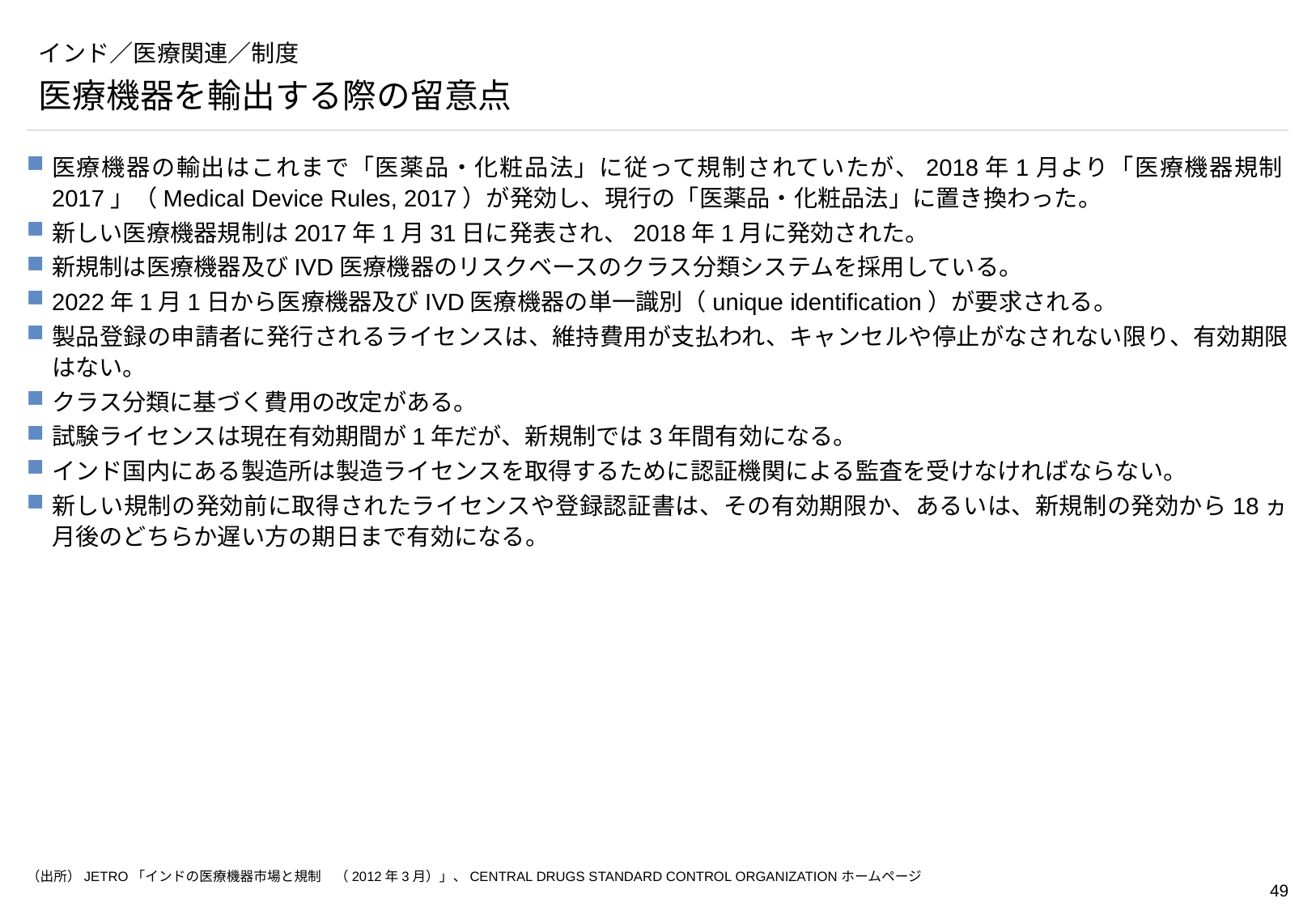

# インド／医療関連／制度
医療機器を輸出する際の留意点
医療機器の輸出はこれまで「医薬品・化粧品法」に従って規制されていたが、2018年1月より「医療機器規制2017」（Medical Device Rules, 2017）が発効し、現行の「医薬品・化粧品法」に置き換わった。
新しい医療機器規制は2017年1月31日に発表され、2018年1月に発効された。
新規制は医療機器及びIVD医療機器のリスクベースのクラス分類システムを採用している。
2022年1月1日から医療機器及びIVD医療機器の単一識別（unique identification）が要求される。
製品登録の申請者に発行されるライセンスは、維持費用が支払われ、キャンセルや停止がなされない限り、有効期限はない。
クラス分類に基づく費用の改定がある。
試験ライセンスは現在有効期間が1年だが、新規制では3年間有効になる。
インド国内にある製造所は製造ライセンスを取得するために認証機関による監査を受けなければならない。
新しい規制の発効前に取得されたライセンスや登録認証書は、その有効期限か、あるいは、新規制の発効から18ヵ月後のどちらか遅い方の期日まで有効になる。

（出所）JETRO「インドの医療機器市場と規制　（2012年3月）」、CENTRAL DRUGS STANDARD CONTROL ORGANIZATIONホームページ